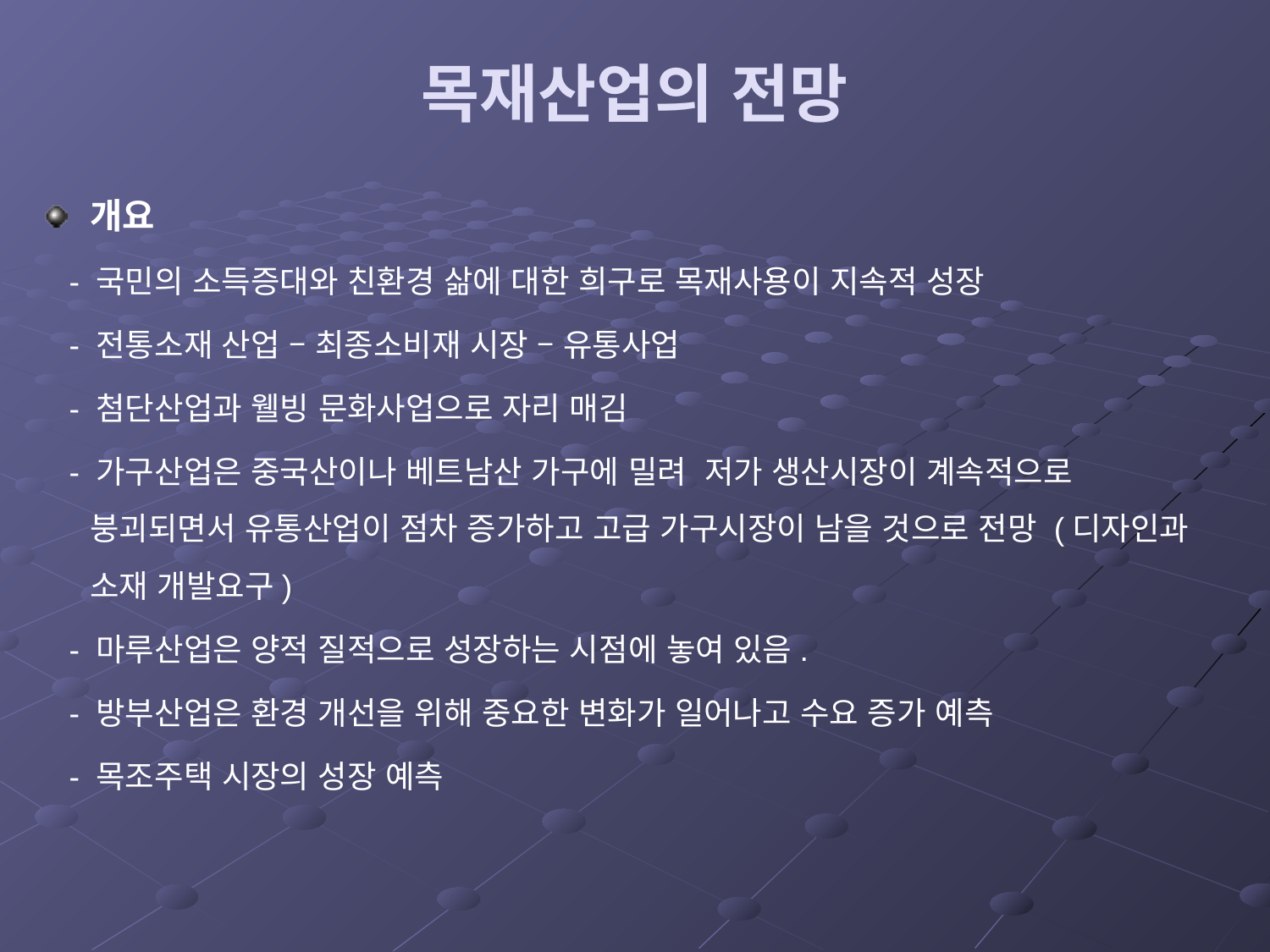

# 목재산업의 전망
개요
   - 국민의 소득증대와 친환경 삶에 대한 희구로 목재사용이 지속적 성장
   - 전통소재 산업 – 최종소비재 시장 – 유통사업
   - 첨단산업과 웰빙 문화사업으로 자리 매김
   - 가구산업은 중국산이나 베트남산 가구에 밀려  저가 생산시장이 계속적으로 붕괴되면서 유통산업이 점차 증가하고 고급 가구시장이 남을 것으로 전망 (디자인과 소재 개발요구)
   - 마루산업은 양적 질적으로 성장하는 시점에 놓여 있음.
   - 방부산업은 환경 개선을 위해 중요한 변화가 일어나고 수요 증가 예측
   - 목조주택 시장의 성장 예측